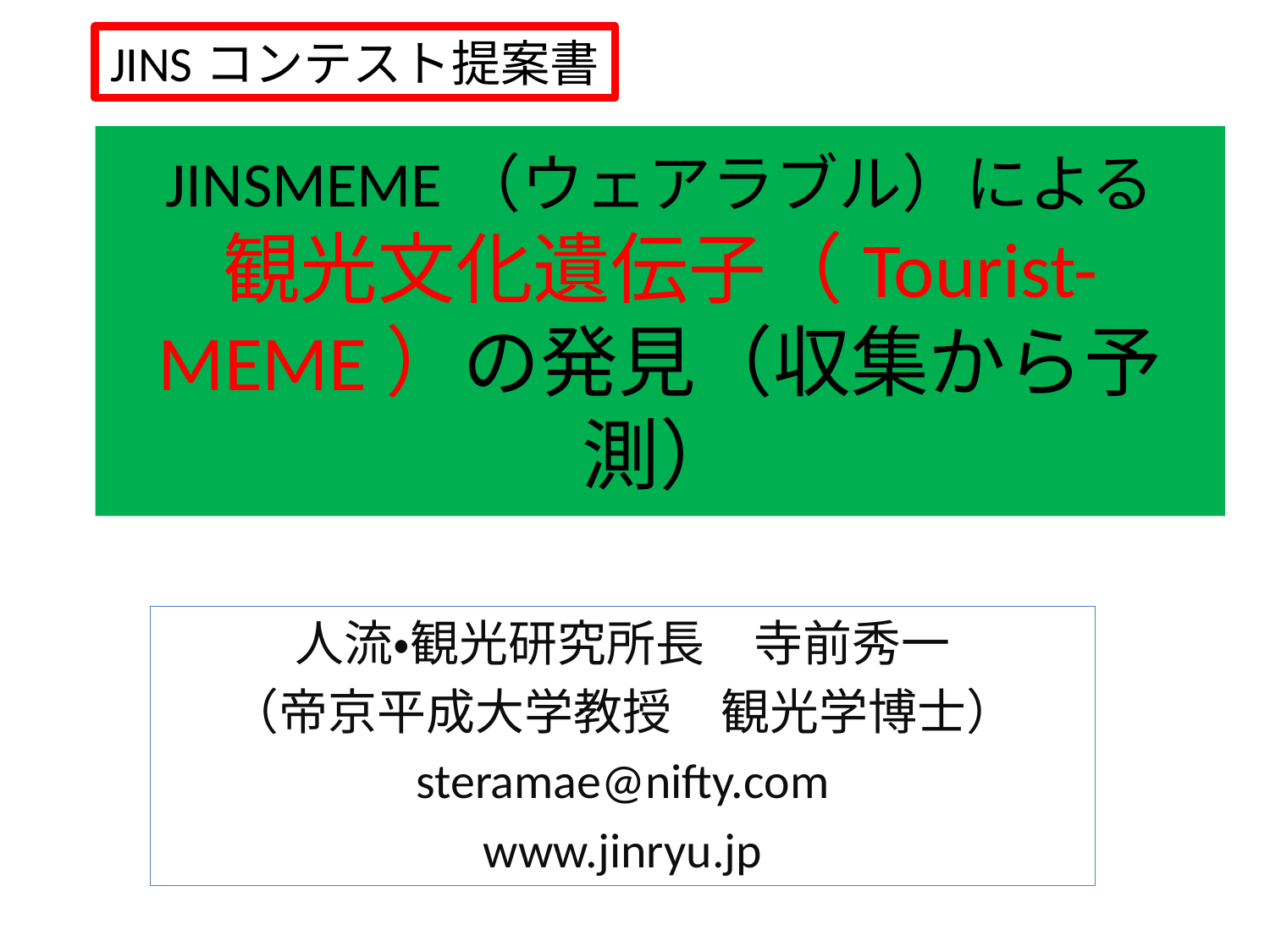

JINSコンテスト提案書
# JINSMEME（ウェアラブル）による 観光文化遺伝子（Tourist-MEME）の発見（収集から予測）
人流・観光研究所長　寺前秀一
（帝京平成大学教授　観光学博士）
steramae@nifty.com
www.jinryu.jp